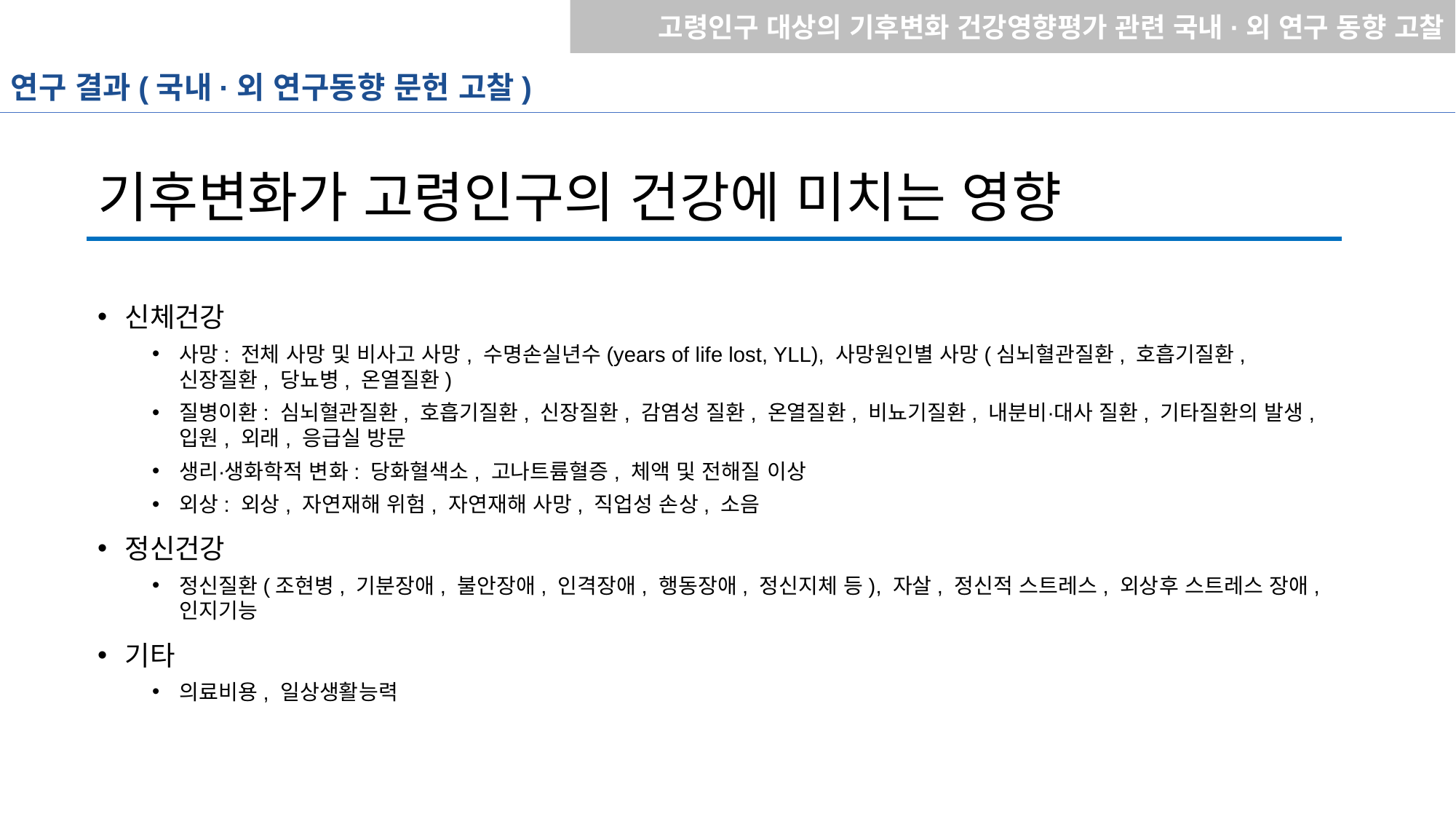

고령인구 대상의 기후변화 건강영향평가 관련 국내·외 연구 동향 고찰
연구 결과(국내·외 연구동향 문헌 고찰)
# 기후변화가 고령인구의 건강에 미치는 영향
신체건강
사망: 전체 사망 및 비사고 사망, 수명손실년수(years of life lost, YLL), 사망원인별 사망(심뇌혈관질환, 호흡기질환, 신장질환, 당뇨병, 온열질환)
질병이환: 심뇌혈관질환, 호흡기질환, 신장질환, 감염성 질환, 온열질환, 비뇨기질환, 내분비∙대사 질환, 기타질환의 발생, 입원, 외래, 응급실 방문
생리∙생화학적 변화: 당화혈색소, 고나트륨혈증, 체액 및 전해질 이상
외상: 외상, 자연재해 위험, 자연재해 사망, 직업성 손상, 소음
정신건강
정신질환(조현병, 기분장애, 불안장애, 인격장애, 행동장애, 정신지체 등), 자살, 정신적 스트레스, 외상후 스트레스 장애, 인지기능
기타
의료비용, 일상생활능력